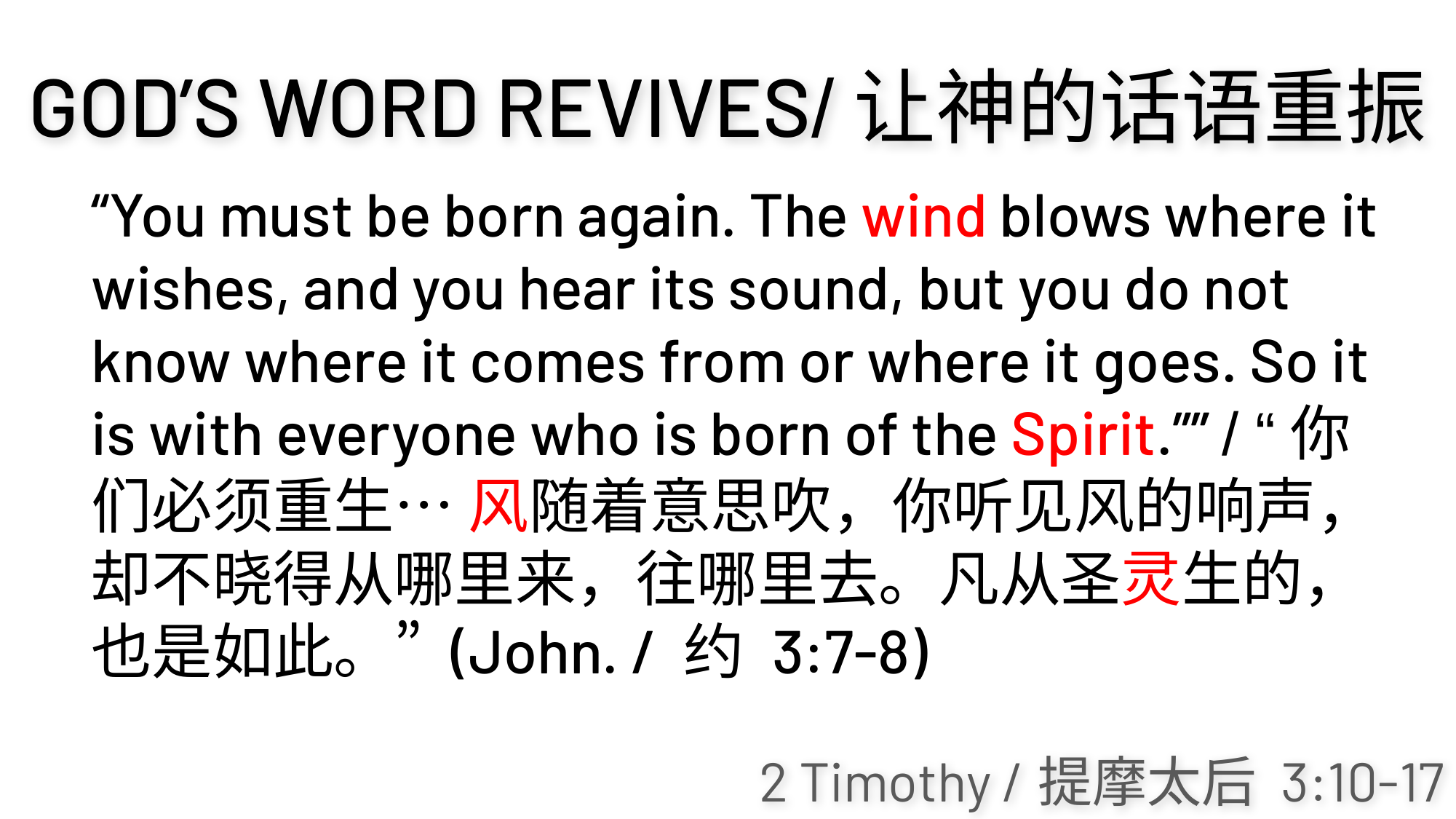

GOD’S WORD REVIVES/让神的话语重振
“You must be born again. The wind blows where it wishes, and you hear its sound, but you do not know where it comes from or where it goes. So it is with everyone who is born of the Spirit.”” / “你们必须重生… 风随着意思吹，你听见风的响声，却不晓得从哪里来，往哪里去。凡从圣灵生的，也是如此。” (John. / 约 3:7-8)

2 Timothy /提摩太后 3:10-17